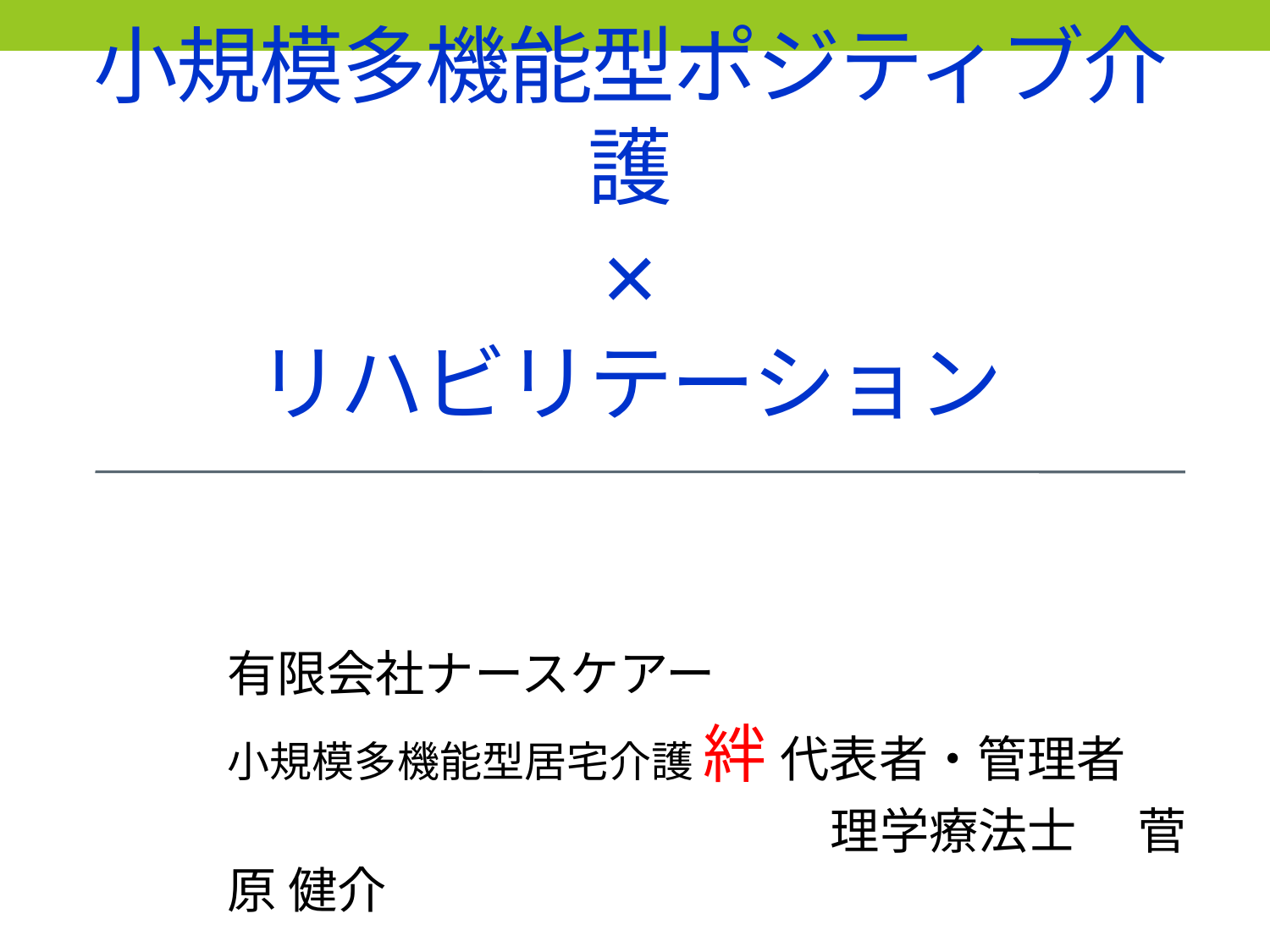

# 小規模多機能型ポジティブ介護 × リハビリテーション
有限会社ナースケアー
小規模多機能型居宅介護 絆 代表者・管理者
　　　　　　　　　　　　 理学療法士　 菅原 健介